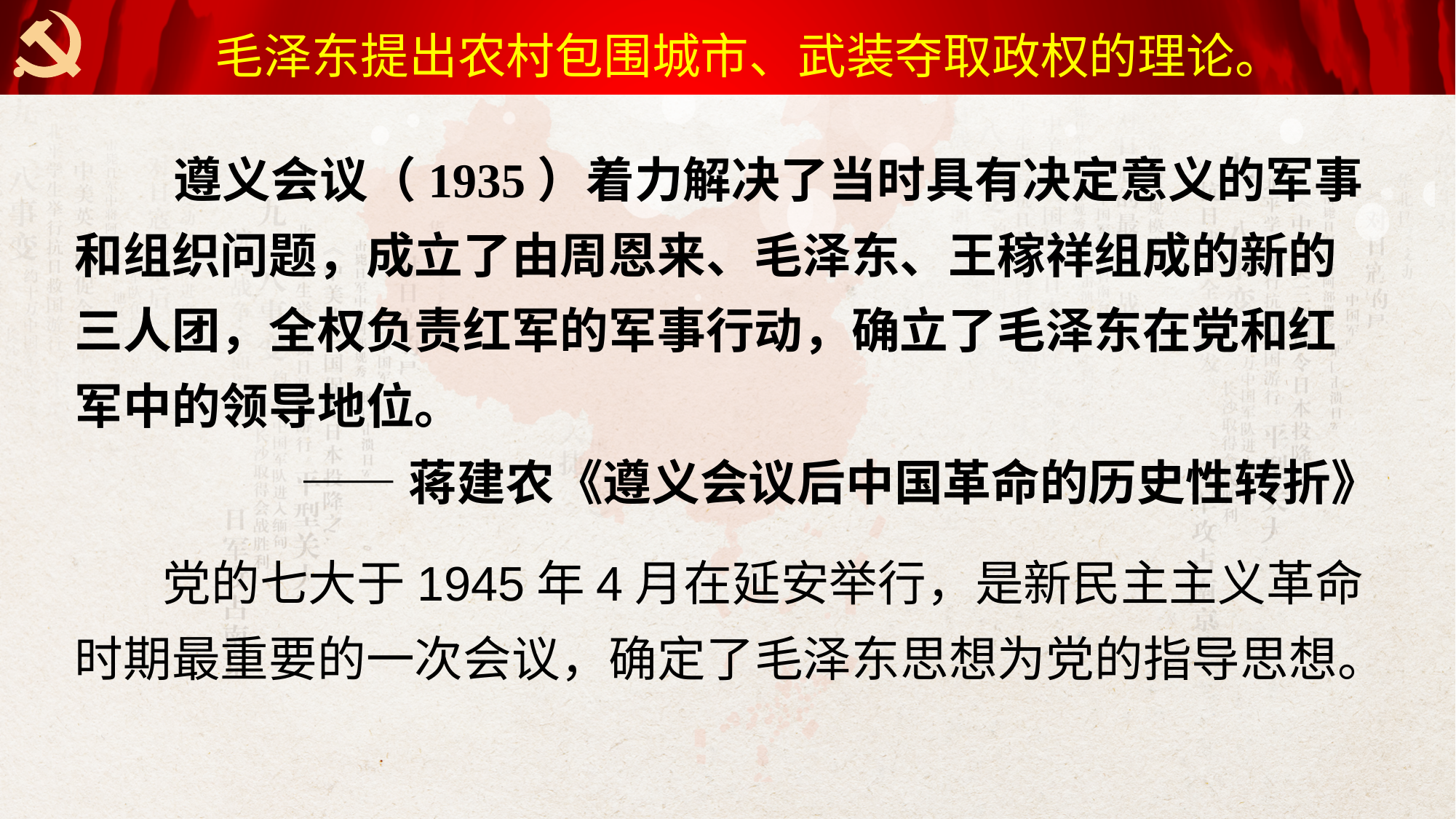

毛泽东提出农村包围城市、武装夺取政权的理论。
        遵义会议（1935）着力解决了当时具有决定意义的军事和组织问题，成立了由周恩来、毛泽东、王稼祥组成的新的三人团，全权负责红军的军事行动，确立了毛泽东在党和红军中的领导地位。
——蒋建农《遵义会议后中国革命的历史性转折》
       党的七大于1945年4月在延安举行，是新民主主义革命时期最重要的一次会议，确定了毛泽东思想为党的指导思想。